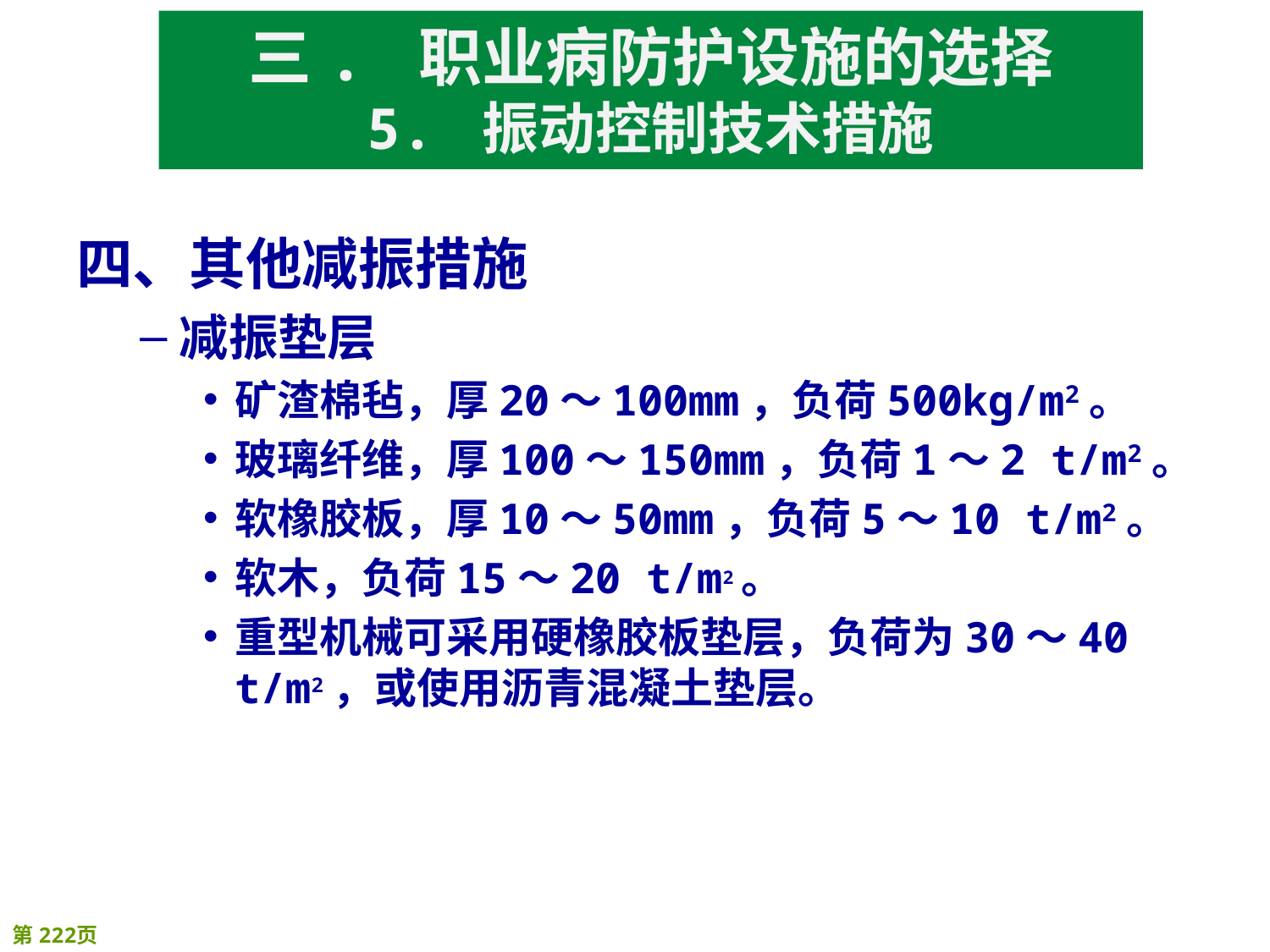

三. 职业病防护设施的选择
5. 振动控制技术措施
四、其他减振措施
减振垫层
矿渣棉毡，厚20～100mm，负荷500kg/m2。
玻璃纤维，厚100～150mm，负荷1～2 t/m2。
软橡胶板，厚10～50mm，负荷5～10 t/m2。
软木，负荷15～20 t/m2。
重型机械可采用硬橡胶板垫层，负荷为30～40 t/m2，或使用沥青混凝土垫层。